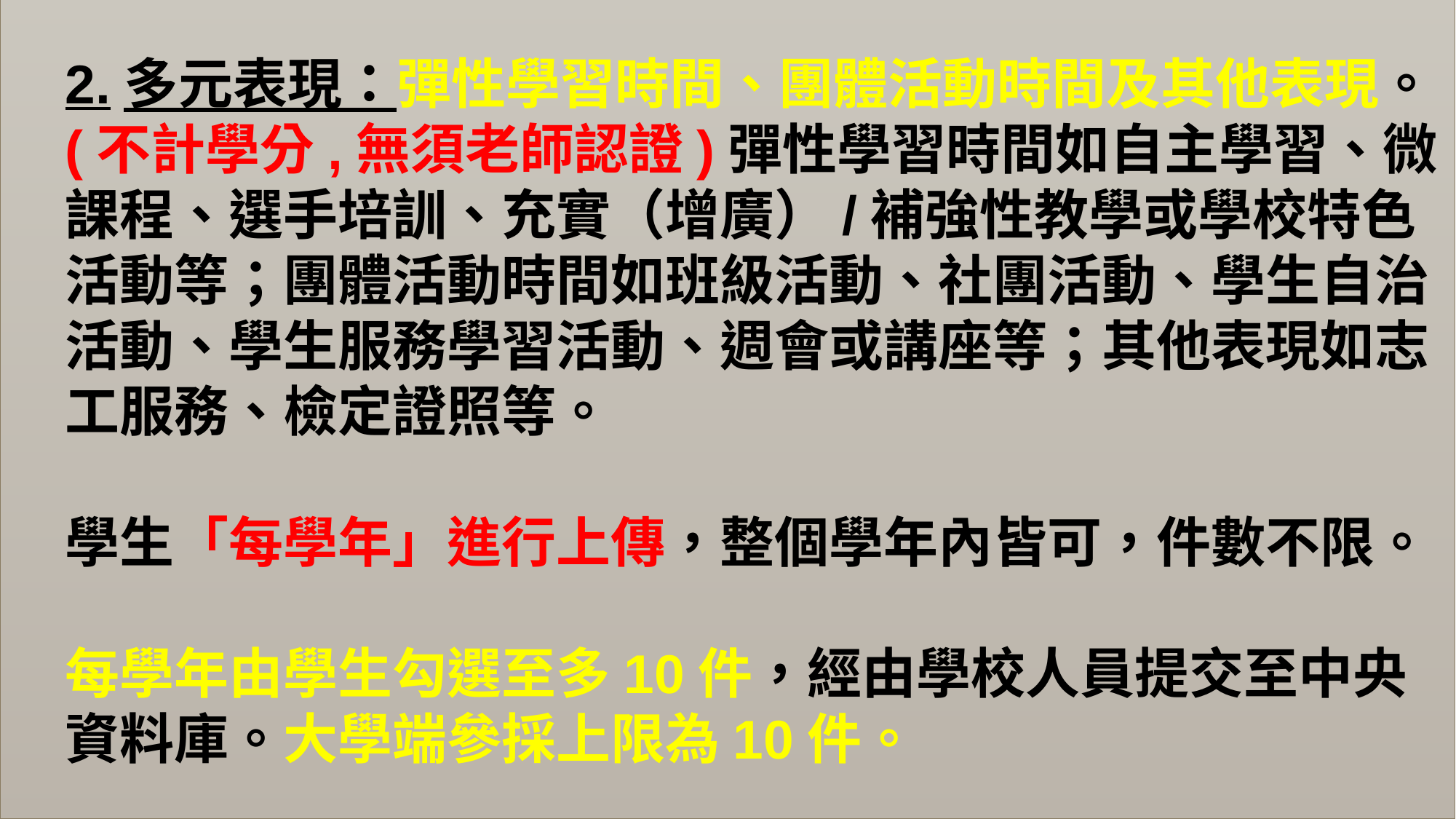

2.多元表現：彈性學習時間、團體活動時間及其他表現。 (不計學分,無須老師認證)彈性學習時間如自主學習、微課程、選手培訓、充實（增廣）/補強性教學或學校特色活動等；團體活動時間如班級活動、社團活動、學生自治活動、學生服務學習活動、週會或講座等；其他表現如志工服務、檢定證照等。
學生「每學年」進行上傳，整個學年內皆可，件數不限。
每學年由學生勾選至多10件，經由學校人員提交至中央資料庫。大學端參採上限為10件。